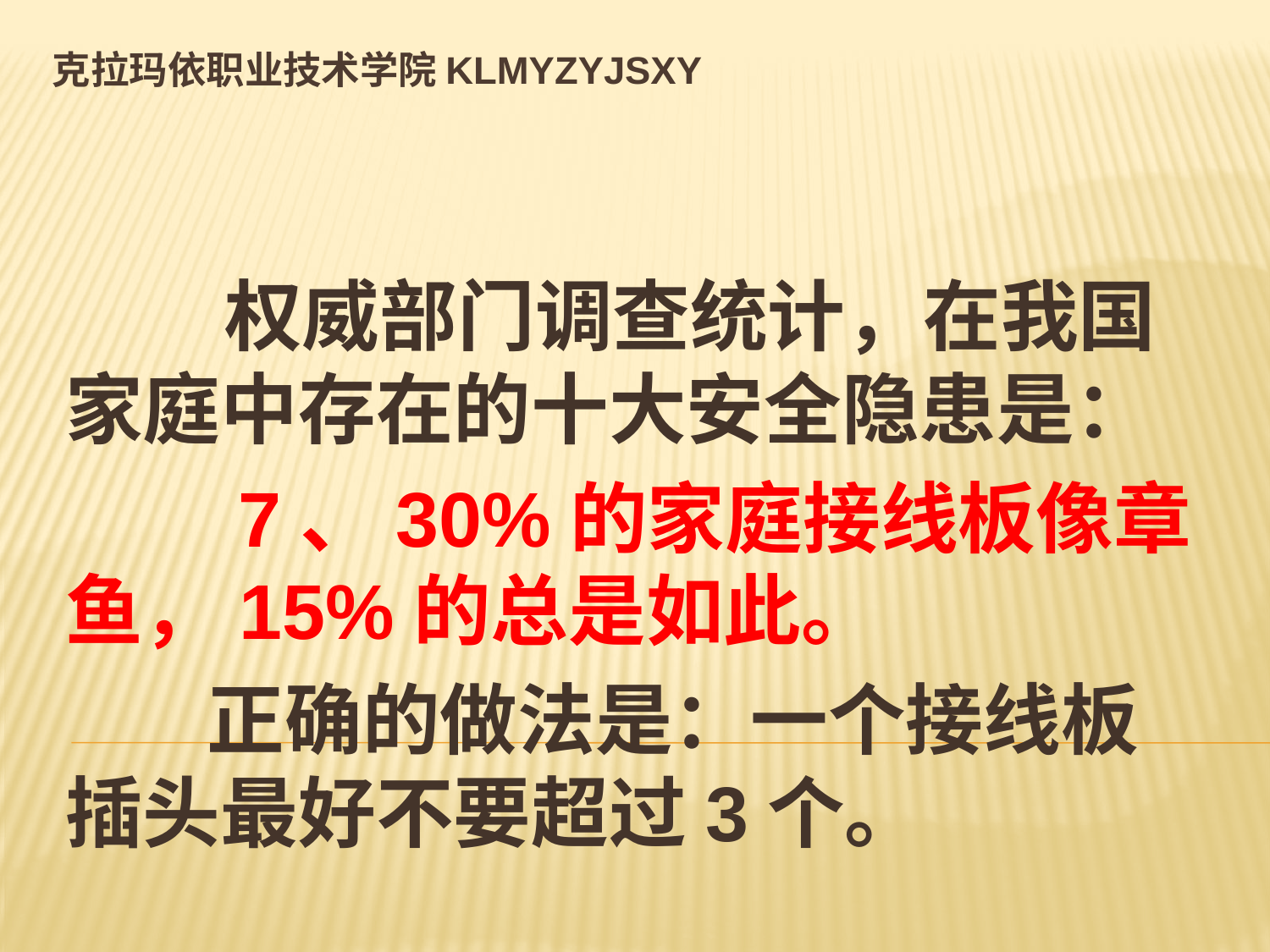

# 克拉玛依职业技术学院klmyzyjsxy
        权威部门调查统计，在我国家庭中存在的十大安全隐患是：
        7、30%的家庭接线板像章鱼，15%的总是如此。
       正确的做法是：一个接线板插头最好不要超过3个。